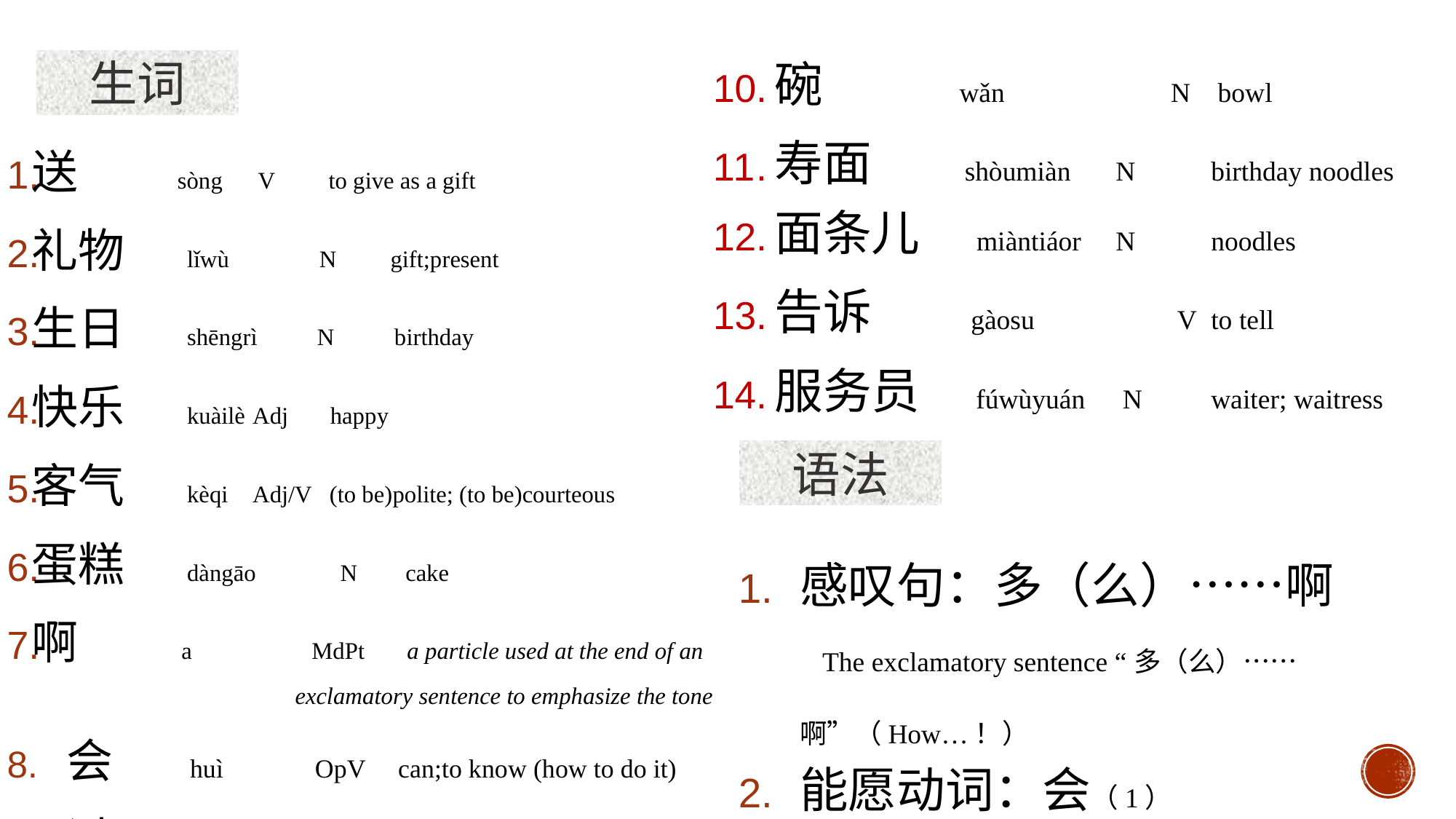

碗                     wǎn	          N	 bowl
寿面              shòumiàn	  N	birthday noodles
面条儿     miàntiáor	  N	noodles
告诉               gàosu	           V	to tell
服务员        fúwùyuán	   N	waiter; waitress
生词
送                  sòng	 V         to give as a gift
礼物           lǐwù               N         gift;present
生日           shēngrì          N          birthday
快乐           kuàilè	Adj       happy
客气           kèqi	Adj/V   (to be)polite; (to be)courteous
蛋糕           dàngāo	 N        cake
啊         a                    MdPt       a particle used at the end of an
                                                exclamatory sentence to emphasize the tone
会           huì              OpV     can;to know (how to do it)
过          guò	V     to celebrate; to spend (time)

语法
感叹句：多（么）……啊            The exclamatory sentence “多（么）……啊”（How…！）
能愿动词：会（1）
         The optative verb“会” （1）